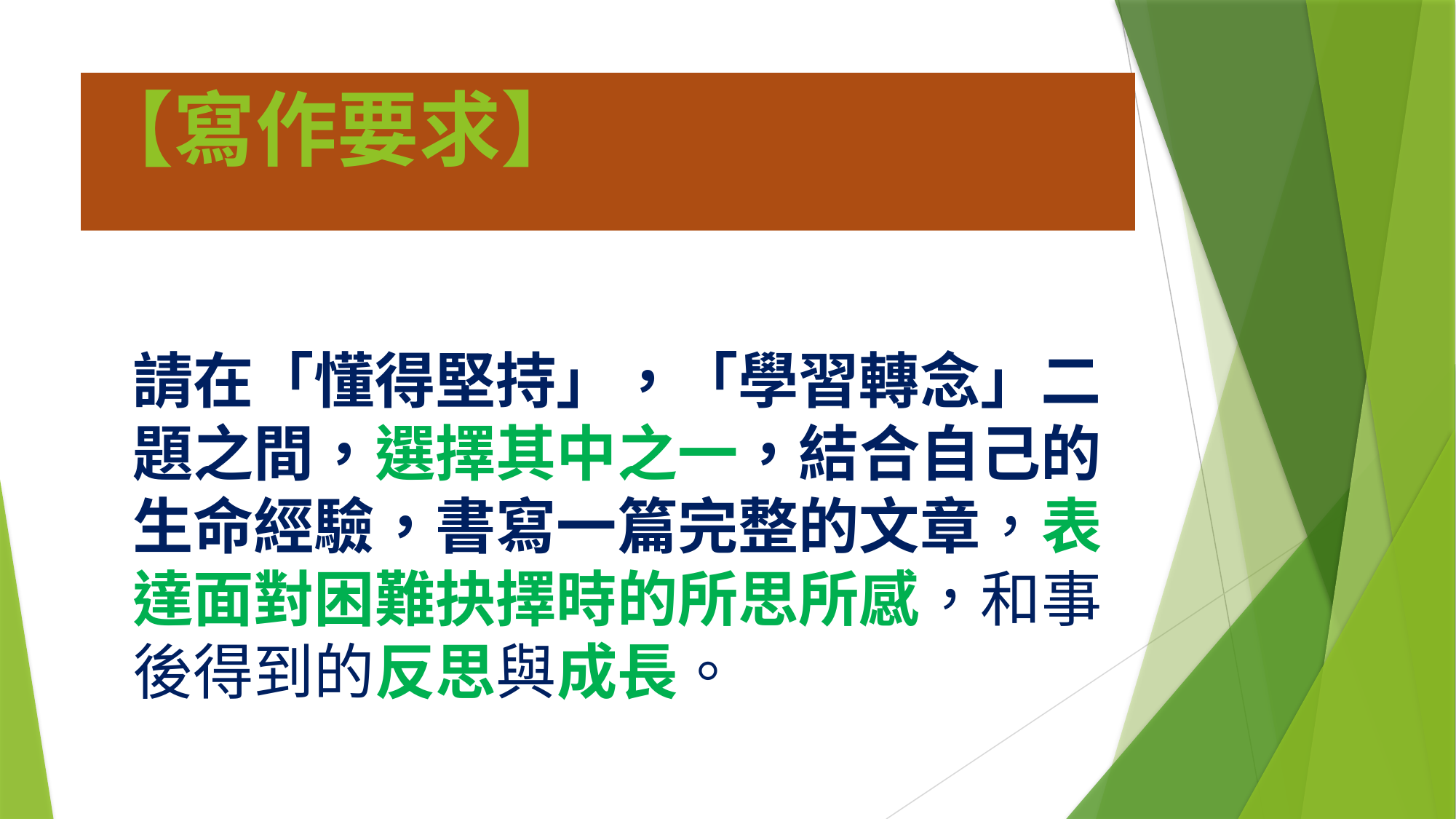

# 【寫作要求】

請在「懂得堅持」，「學習轉念」二題之間，選擇其中之一，結合自己的生命經驗，書寫一篇完整的文章，表達面對困難抉擇時的所思所感，和事後得到的反思與成長。